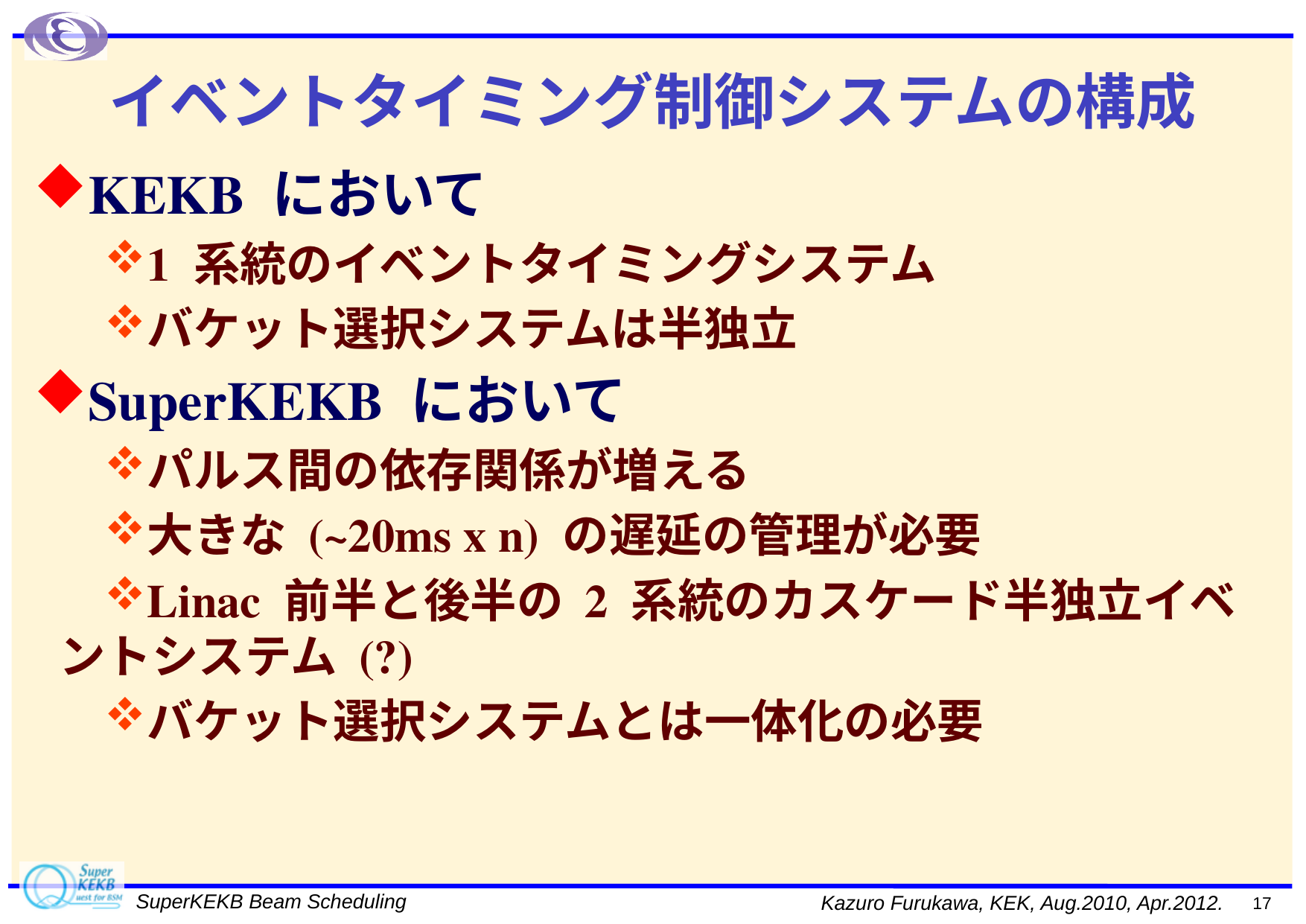

# イベントタイミング制御システムの構成
KEKB において
1 系統のイベントタイミングシステム
バケット選択システムは半独立
SuperKEKB において
パルス間の依存関係が増える
大きな (~20ms x n) の遅延の管理が必要
Linac 前半と後半の 2 系統のカスケード半独立イベントシステム (?)
バケット選択システムとは一体化の必要
17